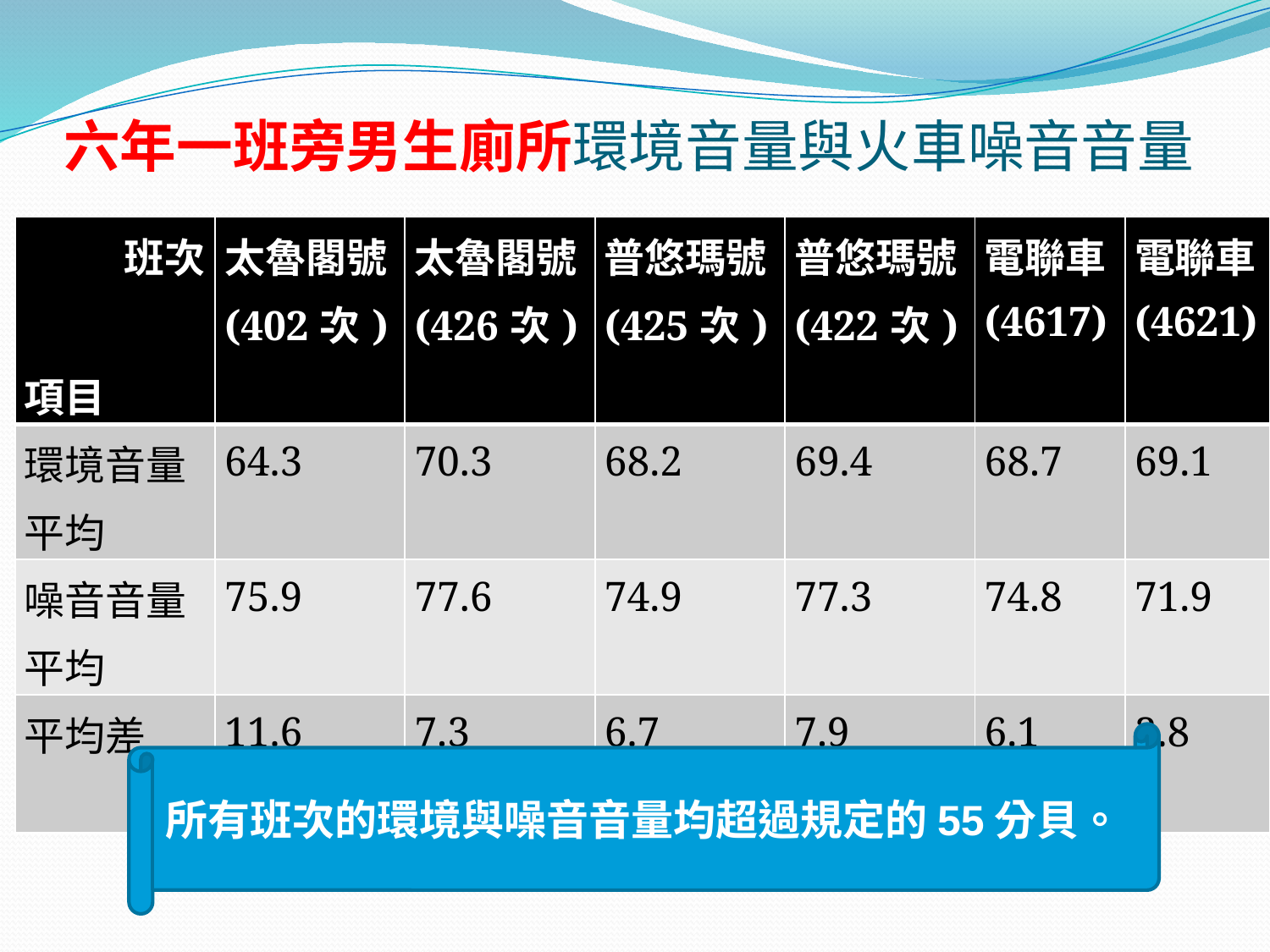

# 六年一班旁男生廁所環境音量與火車噪音音量
| 班次 項目 | 太魯閣號(402次) | 太魯閣號(426次) | 普悠瑪號(425次) | 普悠瑪號(422次) | 電聯車(4617) | 電聯車(4621) |
| --- | --- | --- | --- | --- | --- | --- |
| 環境音量平均 | 64.3 | 70.3 | 68.2 | 69.4 | 68.7 | 69.1 |
| 噪音音量平均 | 75.9 | 77.6 | 74.9 | 77.3 | 74.8 | 71.9 |
| 平均差 | 11.6 | 7.3 | 6.7 | 7.9 | 6.1 | 2.8 |
所有班次的環境與噪音音量均超過規定的55分貝。